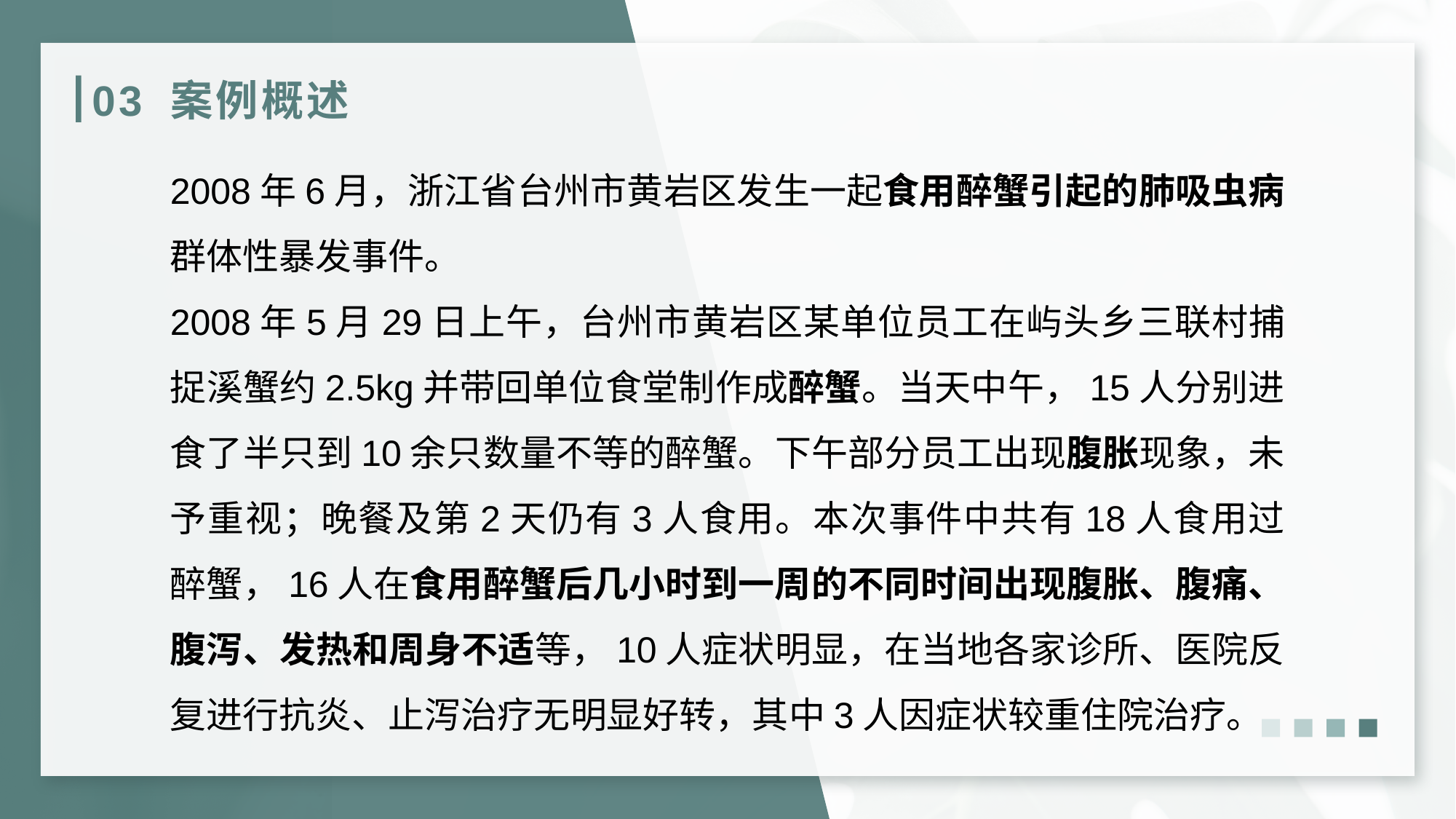

# 03 案例概述
2008年6月，浙江省台州市黄岩区发生一起食用醉蟹引起的肺吸虫病群体性暴发事件。
2008年5月29日上午，台州市黄岩区某单位员工在屿头乡三联村捕捉溪蟹约2.5kg并带回单位食堂制作成醉蟹。当天中午，15人分别进食了半只到10余只数量不等的醉蟹。下午部分员工出现腹胀现象，未予重视；晚餐及第2天仍有3人食用。本次事件中共有18人食用过醉蟹，16人在食用醉蟹后几小时到一周的不同时间出现腹胀、腹痛、腹泻、发热和周身不适等，10人症状明显，在当地各家诊所、医院反复进行抗炎、止泻治疗无明显好转，其中3人因症状较重住院治疗。